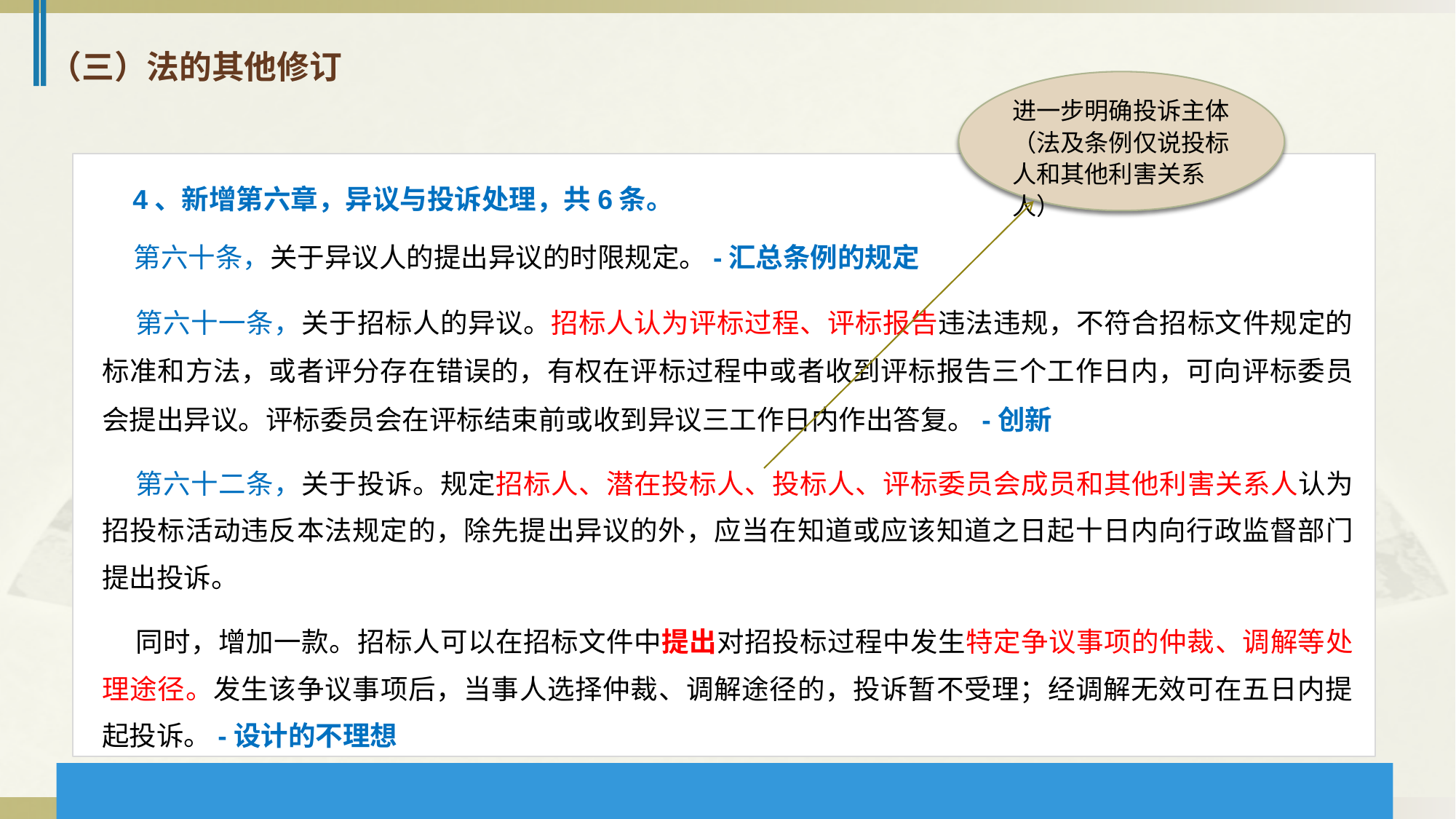

（三）法的其他修订

进一步明确投诉主体（法及条例仅说投标人和其他利害关系人）

    4、新增第六章，异议与投诉处理，共6条。
    第六十条，关于异议人的提出异议的时限规定。-汇总条例的规定
    第六十一条，关于招标人的异议。招标人认为评标过程、评标报告违法违规，不符合招标文件规定的标准和方法，或者评分存在错误的，有权在评标过程中或者收到评标报告三个工作日内，可向评标委员会提出异议。评标委员会在评标结束前或收到异议三工作日内作出答复。-创新
    第六十二条，关于投诉。规定招标人、潜在投标人、投标人、评标委员会成员和其他利害关系人认为招投标活动违反本法规定的，除先提出异议的外，应当在知道或应该知道之日起十日内向行政监督部门提出投诉。
    同时，增加一款。招标人可以在招标文件中提出对招投标过程中发生特定争议事项的仲裁、调解等处理途径。发生该争议事项后，当事人选择仲裁、调解途径的，投诉暂不受理；经调解无效可在五日内提起投诉。-设计的不理想